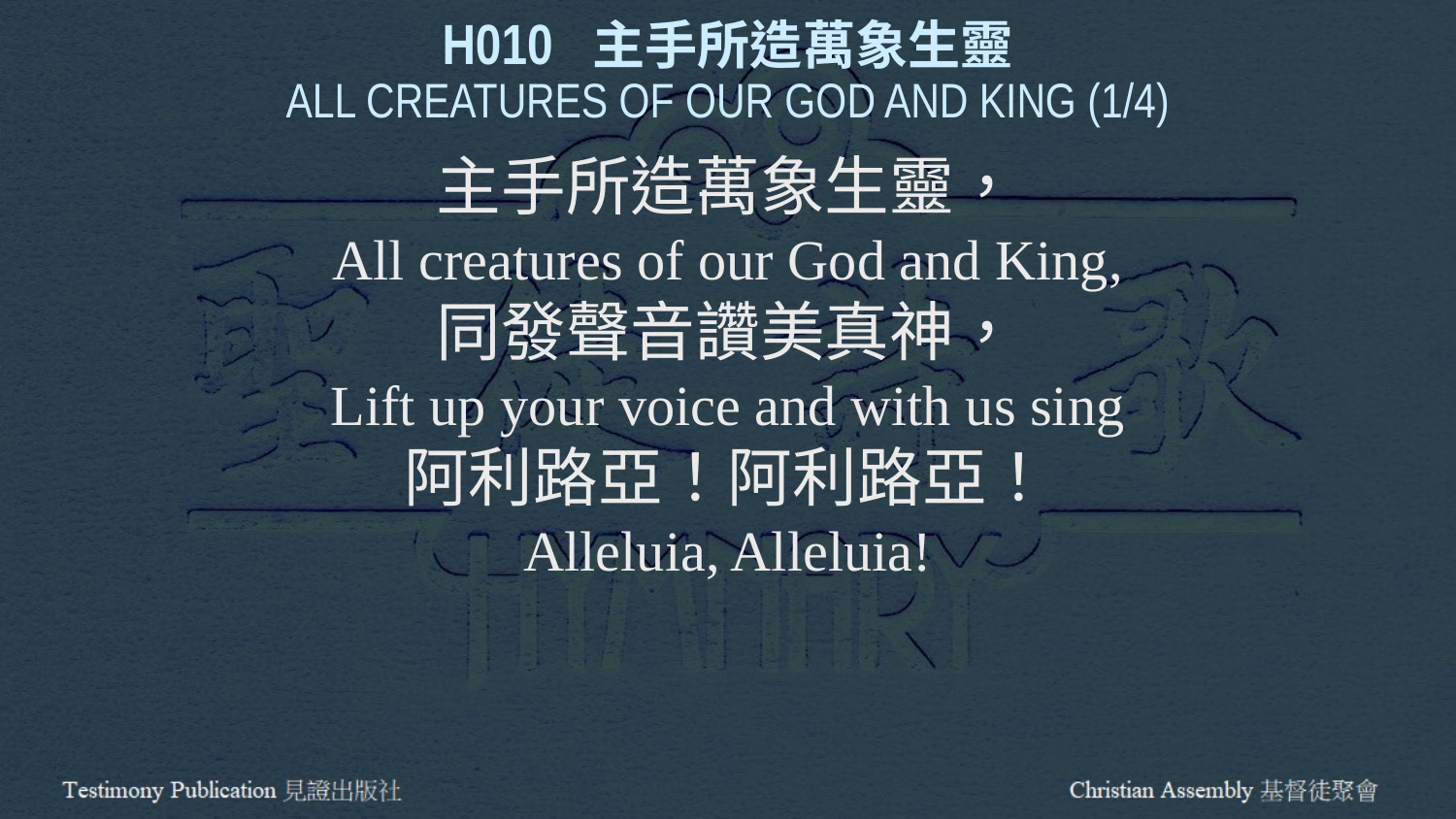

H010  主手所造萬象生靈
ALL CREATURES OF OUR GOD AND KING (1/4)
主手所造萬象生靈，
All creatures of our God and King,
同發聲音讚美真神，
Lift up your voice and with us sing
阿利路亞！阿利路亞！
Alleluia, Alleluia!